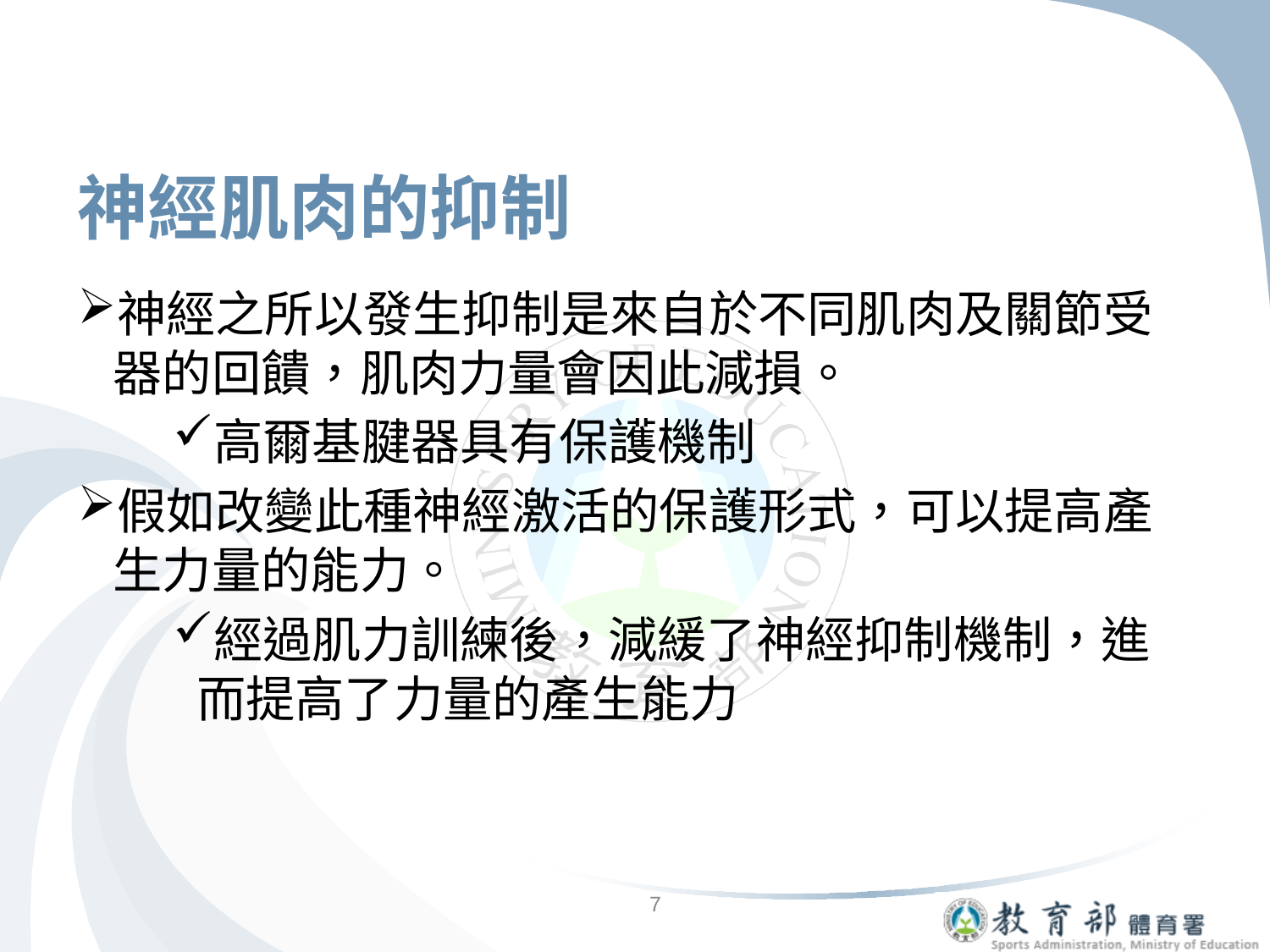

# 神經肌肉的抑制
神經之所以發生抑制是來自於不同肌肉及關節受器的回饋，肌肉力量會因此減損。
高爾基腱器具有保護機制
假如改變此種神經激活的保護形式，可以提高產生力量的能力。
經過肌力訓練後，減緩了神經抑制機制，進而提高了力量的產生能力
7